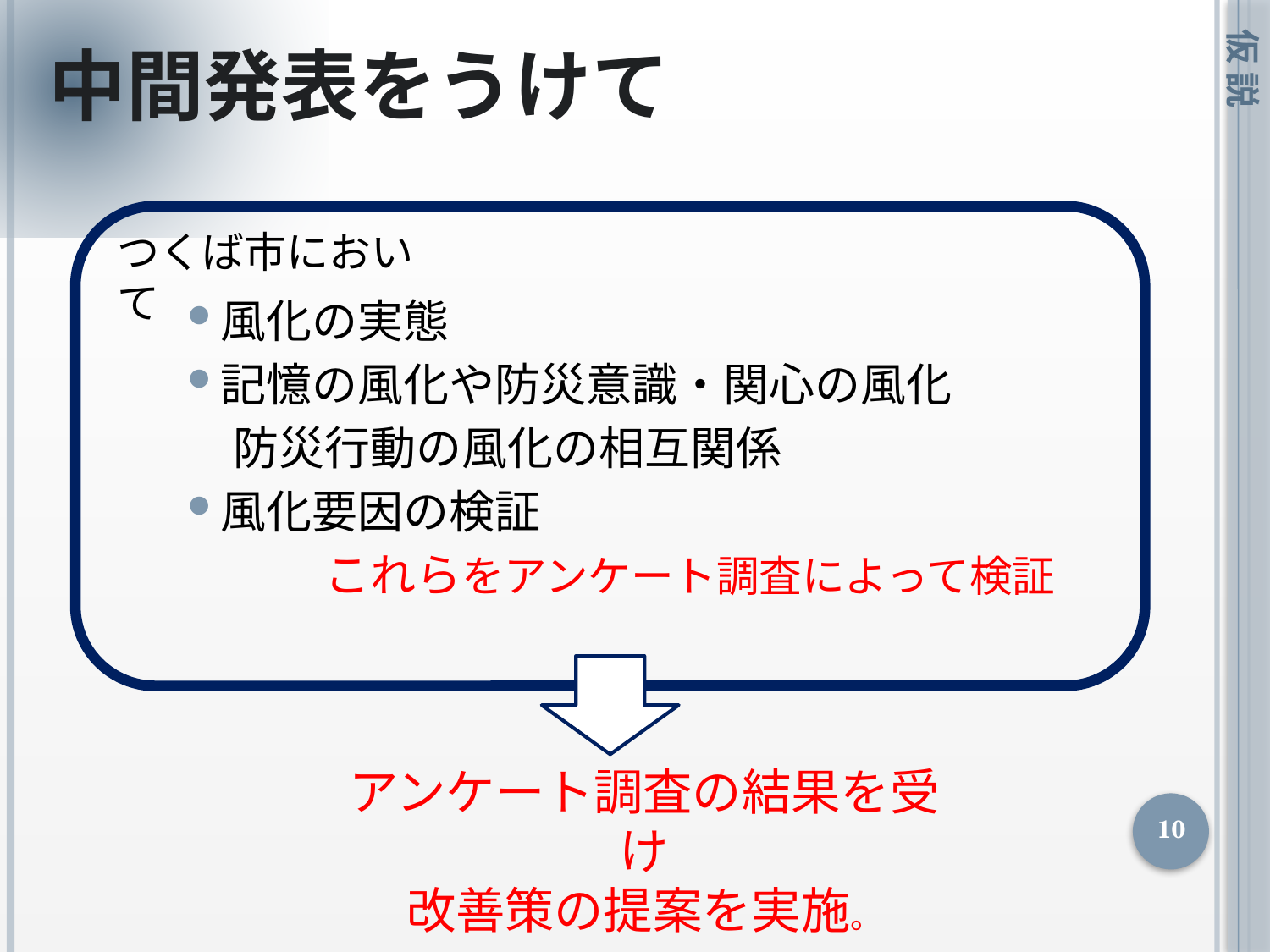

中間発表をうけて
 仮 説

つくば市において
風化の実態
記憶の風化や防災意識・関心の風化
　防災行動の風化の相互関係
風化要因の検証
　　　これらをアンケート調査によって検証

アンケート調査の結果を受け
改善策の提案を実施。
10